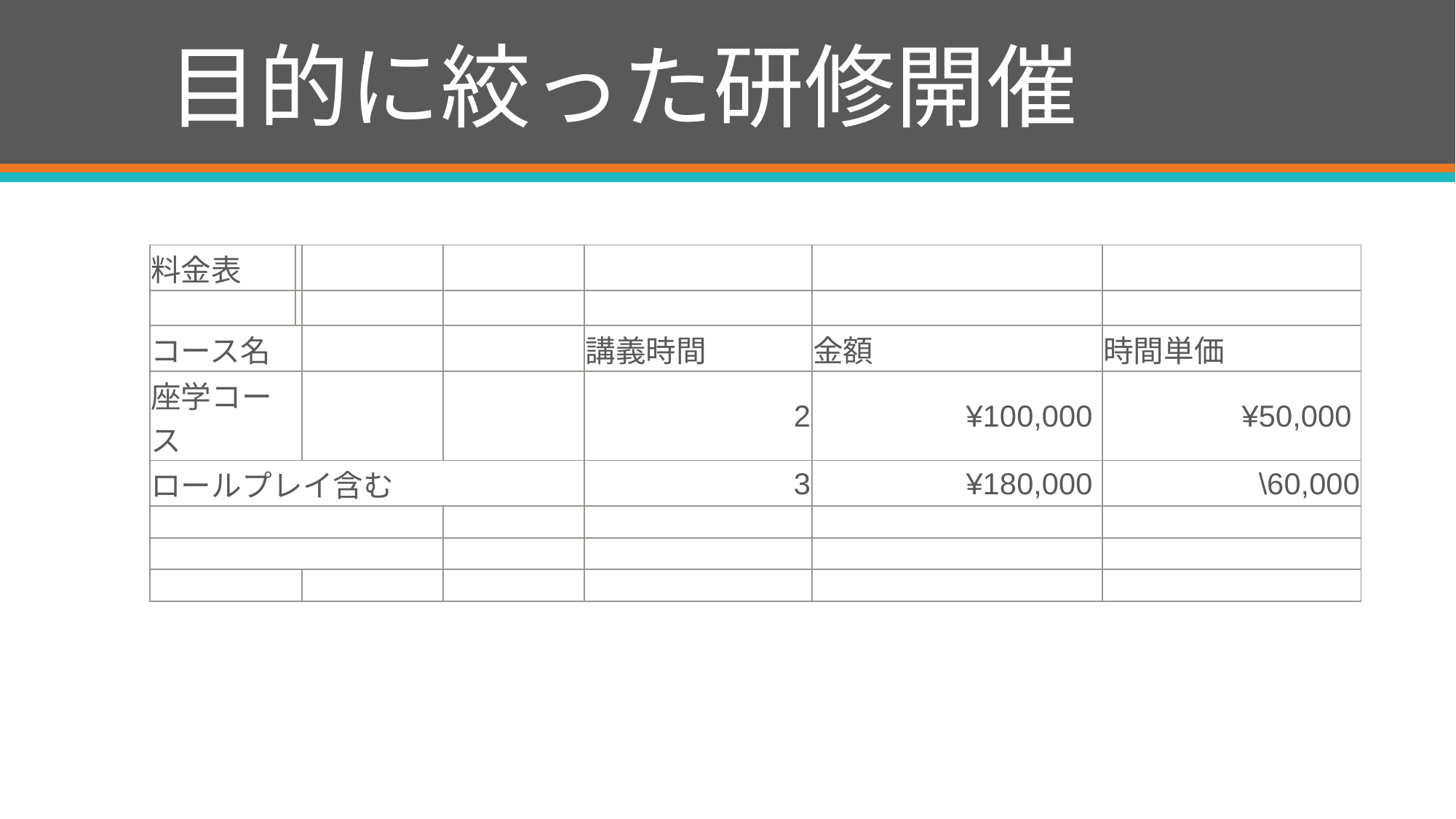

# 目的に絞った研修開催
| 料金表 |  |  |  |  |  |  |
| --- | --- | --- | --- | --- | --- | --- |
|  |  |  |  |  |  |  |
| コース名 |  |  |  | 講義時間 | 金額 | 時間単価 |
| 座学コース |  |  |  | 2 | ¥100,000 | ¥50,000 |
| ロールプレイ含む |  |  |  | 3 | ¥180,000 | \60,000 |
|  |  |  |  |  |  |  |
|  |  |  |  |  |  |  |
|  |  |  |  |  |  |  |